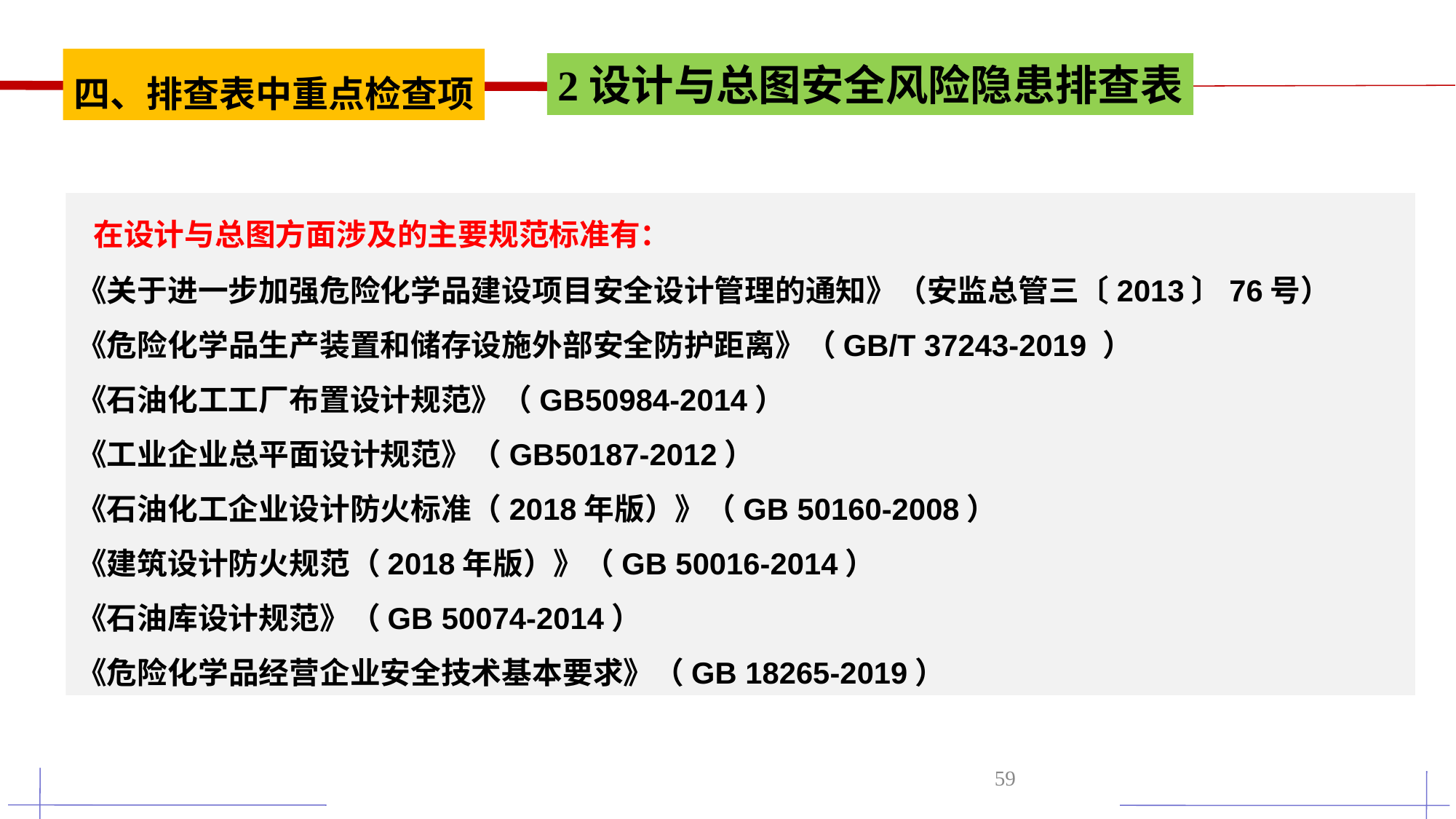

四、排查表中重点检查项
2设计与总图安全风险隐患排查表
 在设计与总图方面涉及的主要规范标准有：
《关于进一步加强危险化学品建设项目安全设计管理的通知》（安监总管三〔2013〕76号）
《危险化学品生产装置和储存设施外部安全防护距离》（GB/T 37243-2019 ）
《石油化工工厂布置设计规范》（GB50984-2014）
《工业企业总平面设计规范》（GB50187-2012）
《石油化工企业设计防火标准（2018年版）》（GB 50160-2008）
《建筑设计防火规范（2018年版）》（GB 50016-2014）
《石油库设计规范》（GB 50074-2014）
《危险化学品经营企业安全技术基本要求》（GB 18265-2019）
59